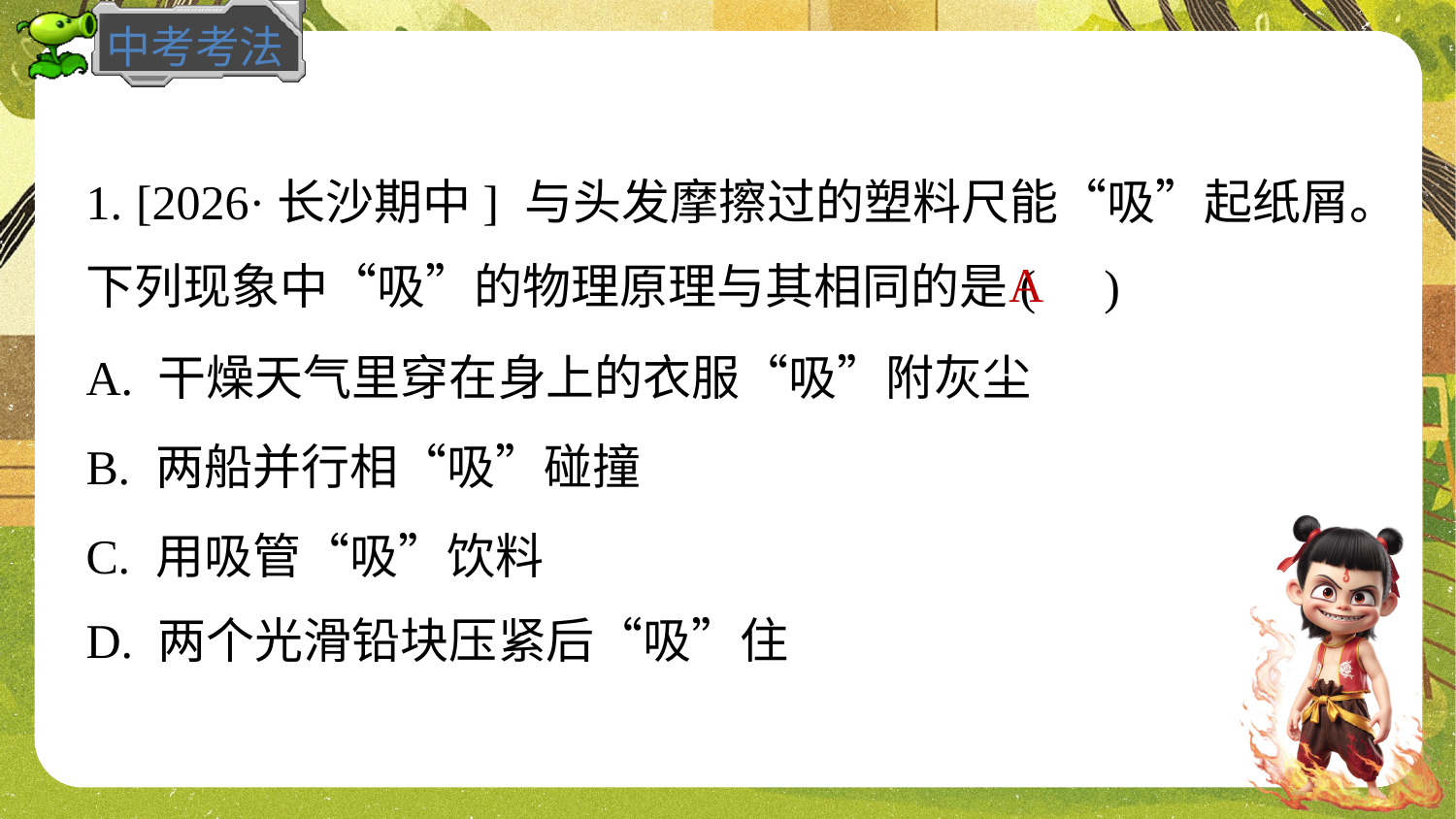

1. [2026·长沙期中] 与头发摩擦过的塑料尺能“吸”起纸屑。
下列现象中“吸”的物理原理与其相同的是(     )
A
A. 干燥天气里穿在身上的衣服“吸”附灰尘
B. 两船并行相“吸”碰撞
C. 用吸管“吸”饮料
D. 两个光滑铅块压紧后“吸”住